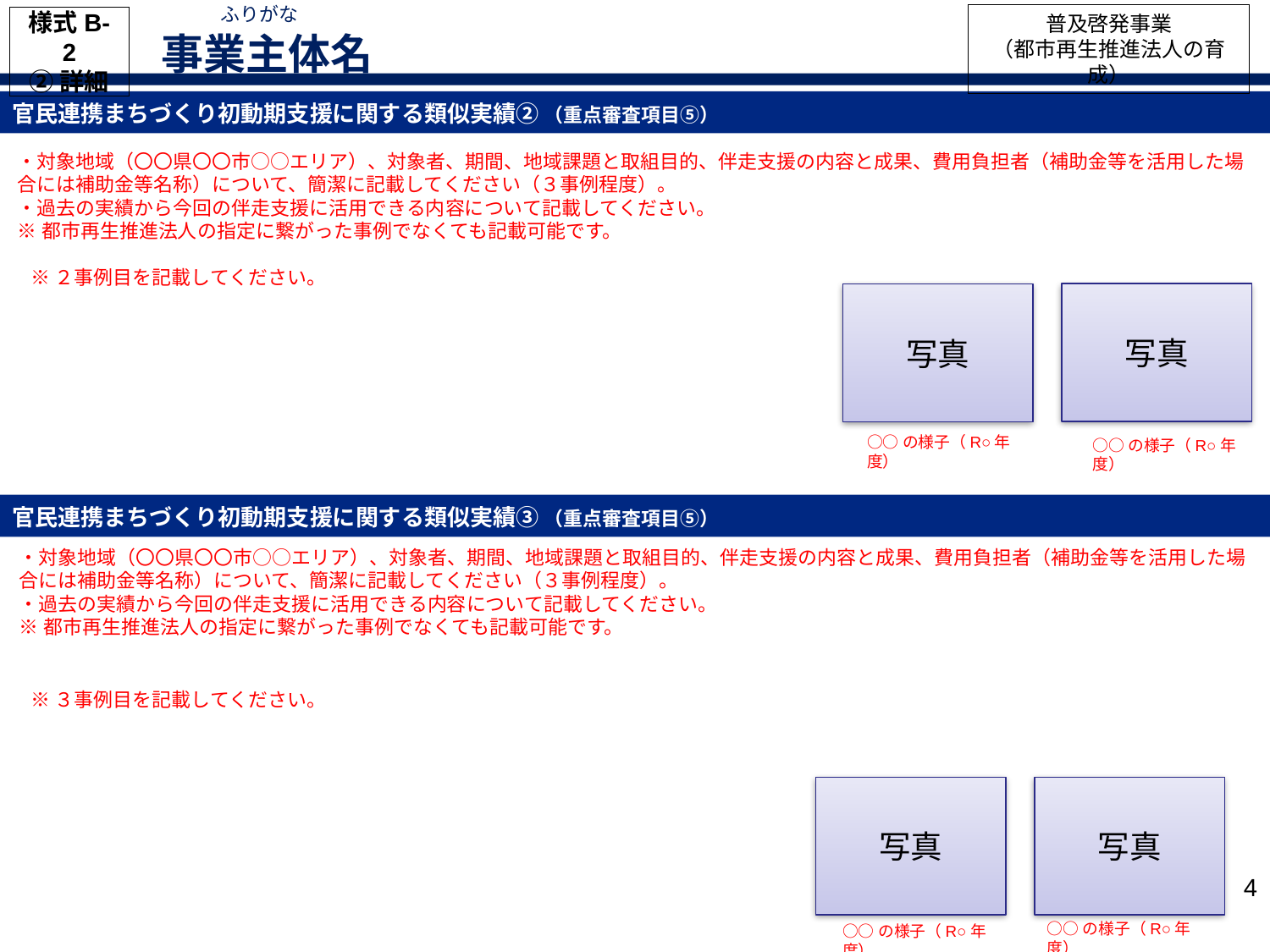

ふりがな
普及啓発事業
（都市再生推進法人の育成）
様式B-2
②詳細
事業主体名

官民連携まちづくり初動期支援に関する類似実績② （重点審査項目⑤）
・対象地域（〇〇県〇〇市○○エリア）、対象者、期間、地域課題と取組目的、伴走支援の内容と成果、費用負担者（補助金等を活用した場合には補助金等名称）について、簡潔に記載してください（３事例程度）。
・過去の実績から今回の伴走支援に活用できる内容について記載してください。
※都市再生推進法人の指定に繋がった事例でなくても記載可能です。
※２事例目を記載してください。
写真
写真
○○の様子（R○年度）
○○の様子（R○年度）
官民連携まちづくり初動期支援に関する類似実績③ （重点審査項目⑤）
・対象地域（〇〇県〇〇市○○エリア）、対象者、期間、地域課題と取組目的、伴走支援の内容と成果、費用負担者（補助金等を活用した場合には補助金等名称）について、簡潔に記載してください（３事例程度）。
・過去の実績から今回の伴走支援に活用できる内容について記載してください。
※都市再生推進法人の指定に繋がった事例でなくても記載可能です。
※３事例目を記載してください。
写真
写真
4
○○の様子（R○年度）
○○の様子（R○年度）